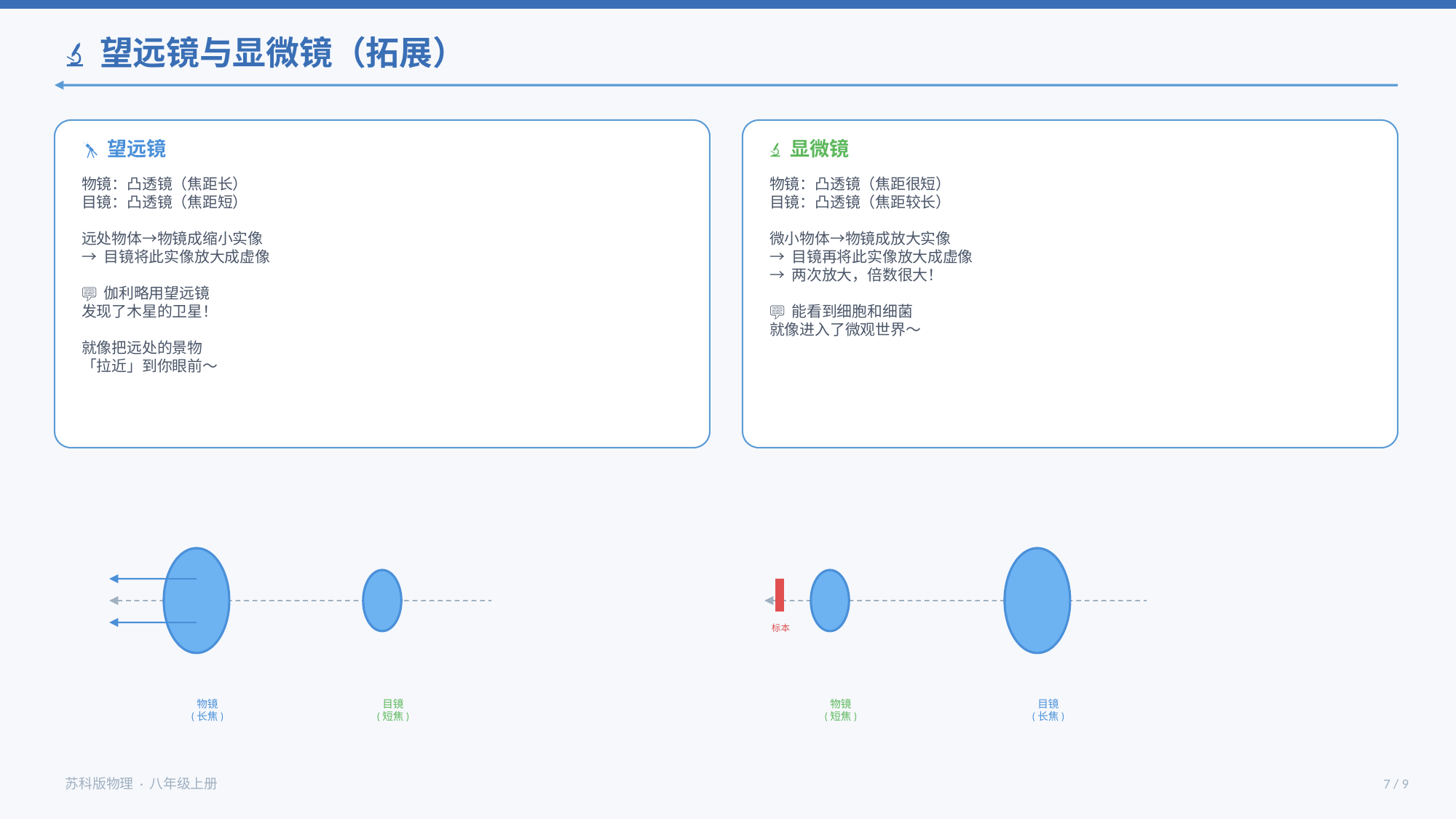

🔬 望远镜与显微镜（拓展）

🔭 望远镜
🔬 显微镜
物镜：凸透镜（焦距长）
目镜：凸透镜（焦距短）

远处物体→物镜成缩小实像
→ 目镜将此实像放大成虚像

💬 伽利略用望远镜
发现了木星的卫星！

就像把远处的景物
「拉近」到你眼前～
物镜：凸透镜（焦距很短）
目镜：凸透镜（焦距较长）

微小物体→物镜成放大实像
→ 目镜再将此实像放大成虚像
→ 两次放大，倍数很大！

💬 能看到细胞和细菌
就像进入了微观世界～

标本

物镜
(长焦)
目镜
(短焦)
物镜
(短焦)
目镜
(长焦)
苏科版物理 · 八年级上册
7 / 9